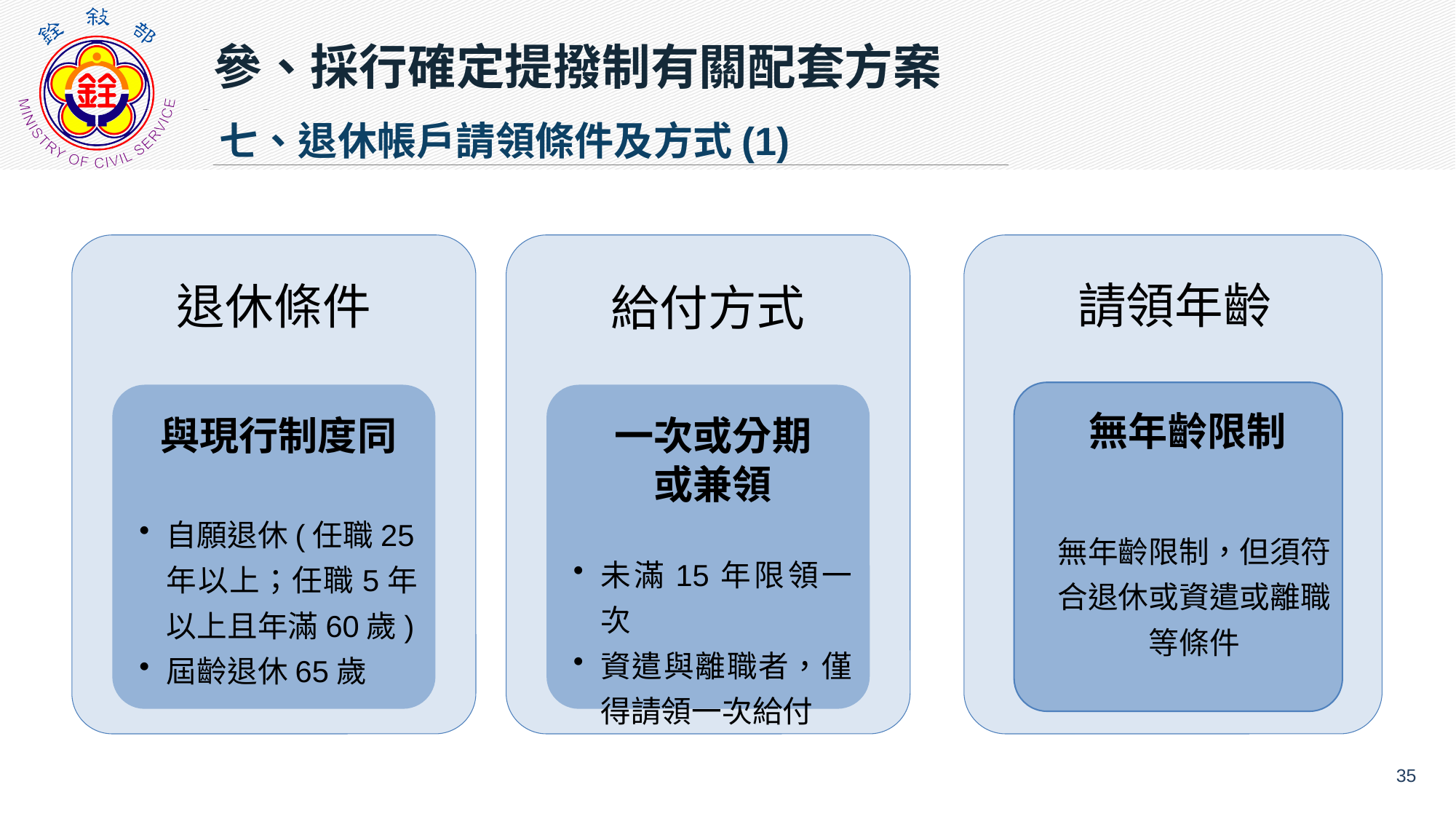

參、採行確定提撥制有關配套方案
七、退休帳戶請領條件及方式(1)
退休條件
與現行制度同

自願退休(任職25年以上；任職5年以上且年滿60歲)
屆齡退休65歲
給付方式
一次或分期
或兼領

未滿15年限領一次
資遣與離職者，僅得請領一次給付

請領年齡

無年齡限制

無年齡限制，但須符合退休或資遣或離職等條件